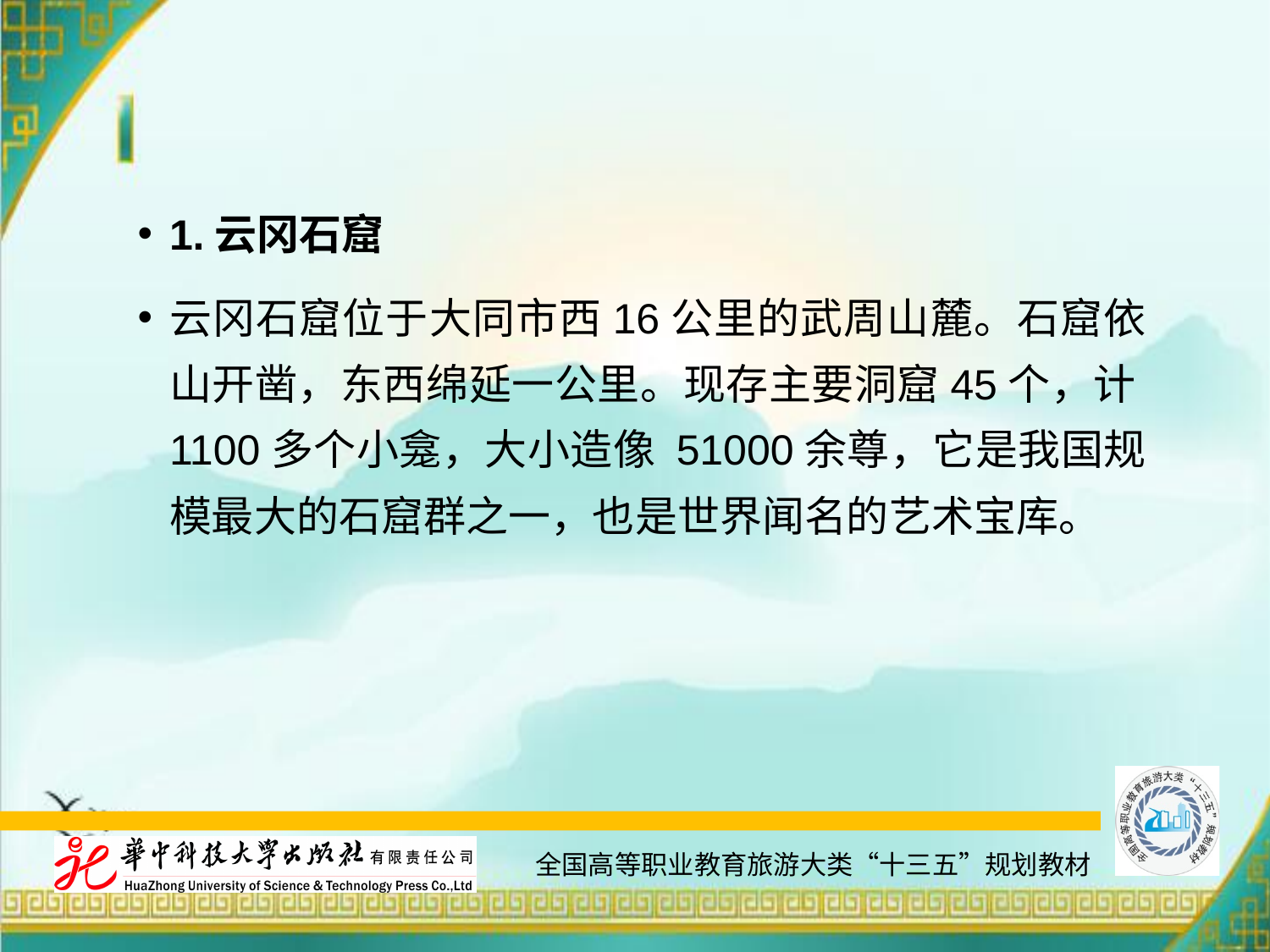

#
1.云冈石窟
云冈石窟位于大同市西16公里的武周山麓。石窟依山开凿，东西绵延一公里。现存主要洞窟45个，计1100多个小龛，大小造像 51000余尊，它是我国规模最大的石窟群之一，也是世界闻名的艺术宝库。